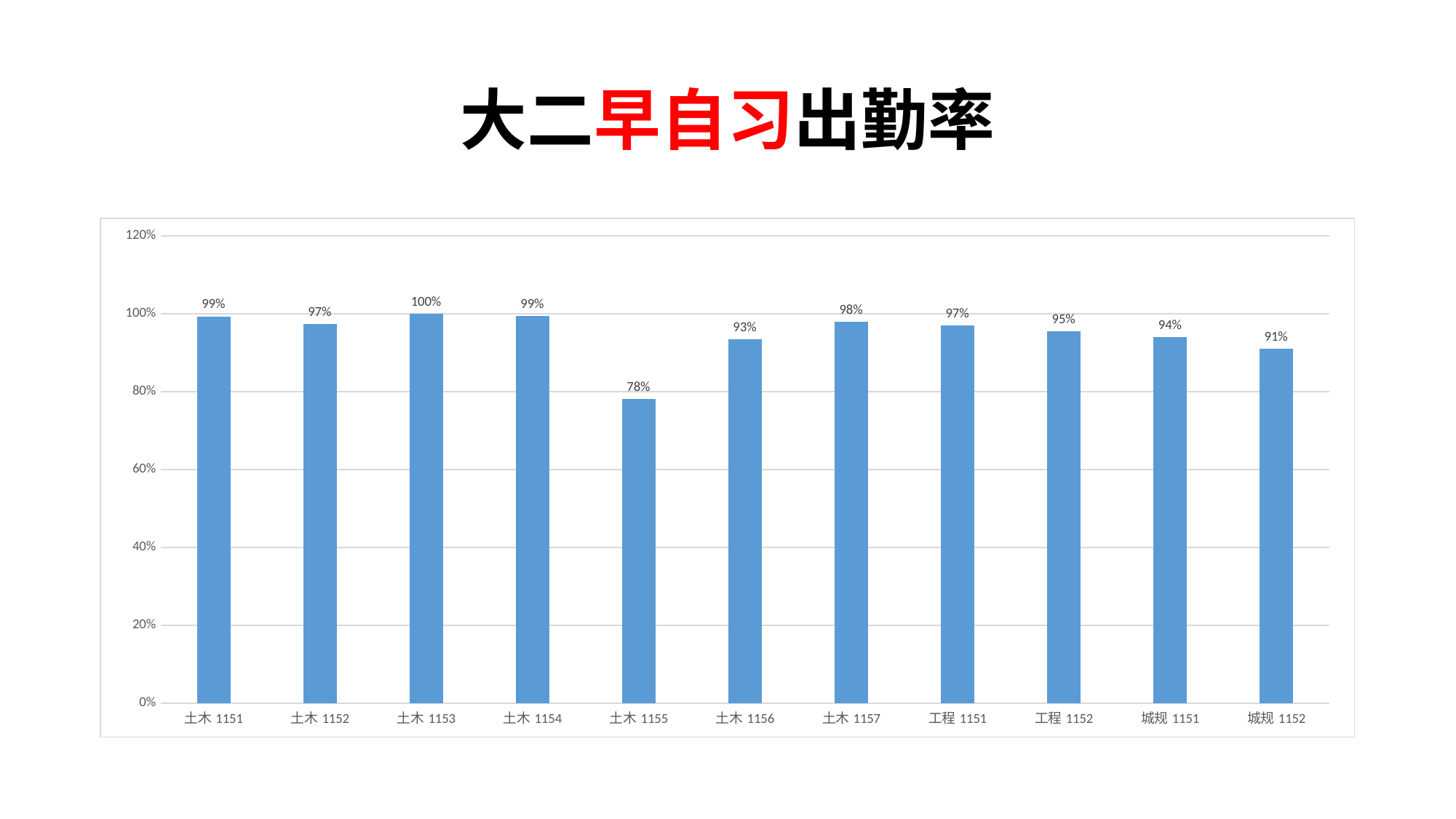

# 大二早自习出勤率

### Chart

| Category |  |
|---|---|
| 土木1151 | 0.993103448275862 |
| 土木1152 | 0.973333333333333 |
| 土木1153 | 1.0 |
| 土木1154 | 0.994117647058824 |
| 土木1155 | 0.781818181818182 |
| 土木1156 | 0.933333333333333 |
| 土木1157 | 0.98 |
| 工程1151 | 0.97 |
| 工程1152 | 0.954285714285714 |
| 城规1151 | 0.94 |
| 城规1152 | 0.91 |